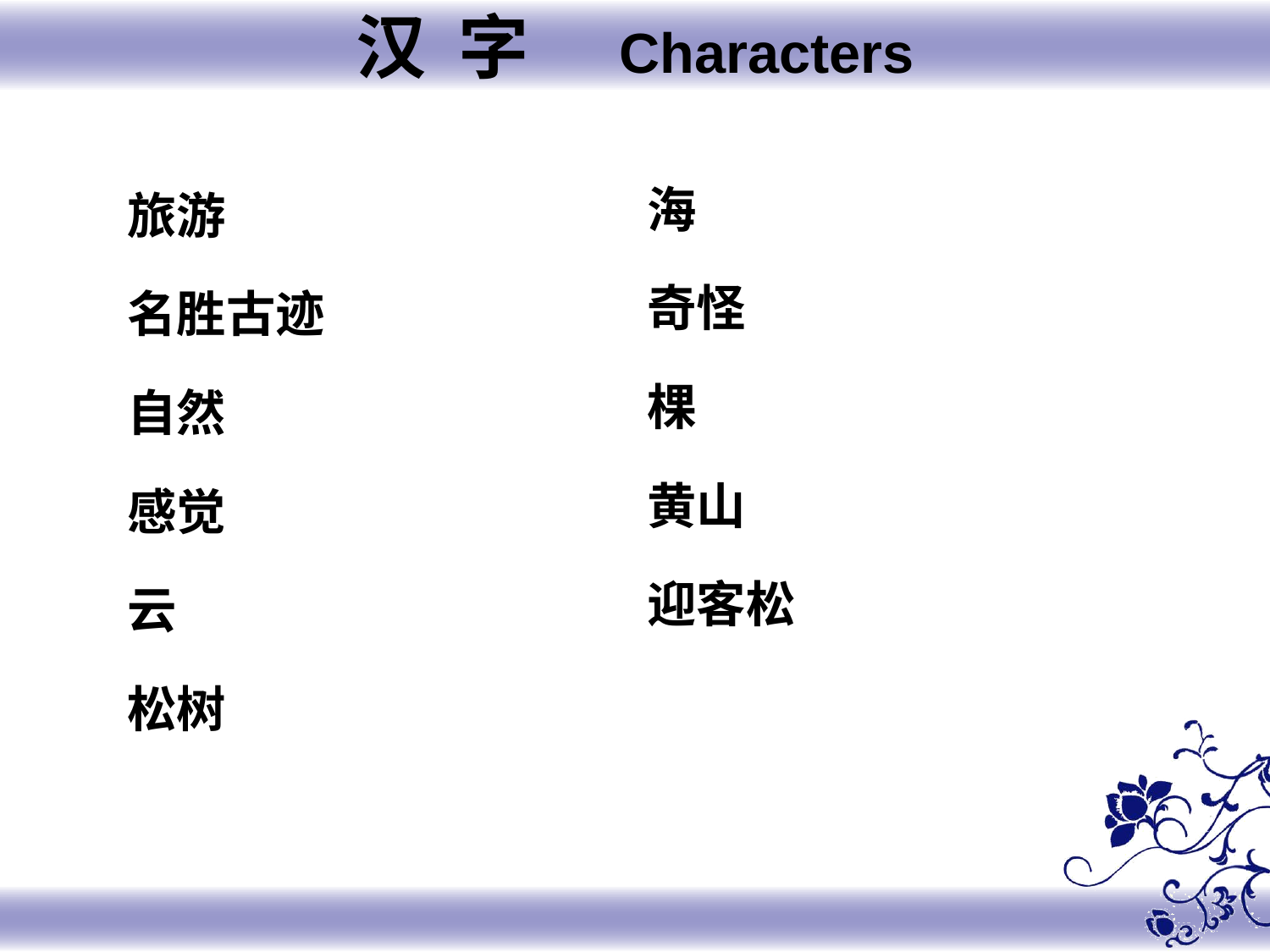

汉  字     Characters
海
奇怪
棵
黄山
迎客松
旅游
名胜古迹
自然
感觉
云
松树